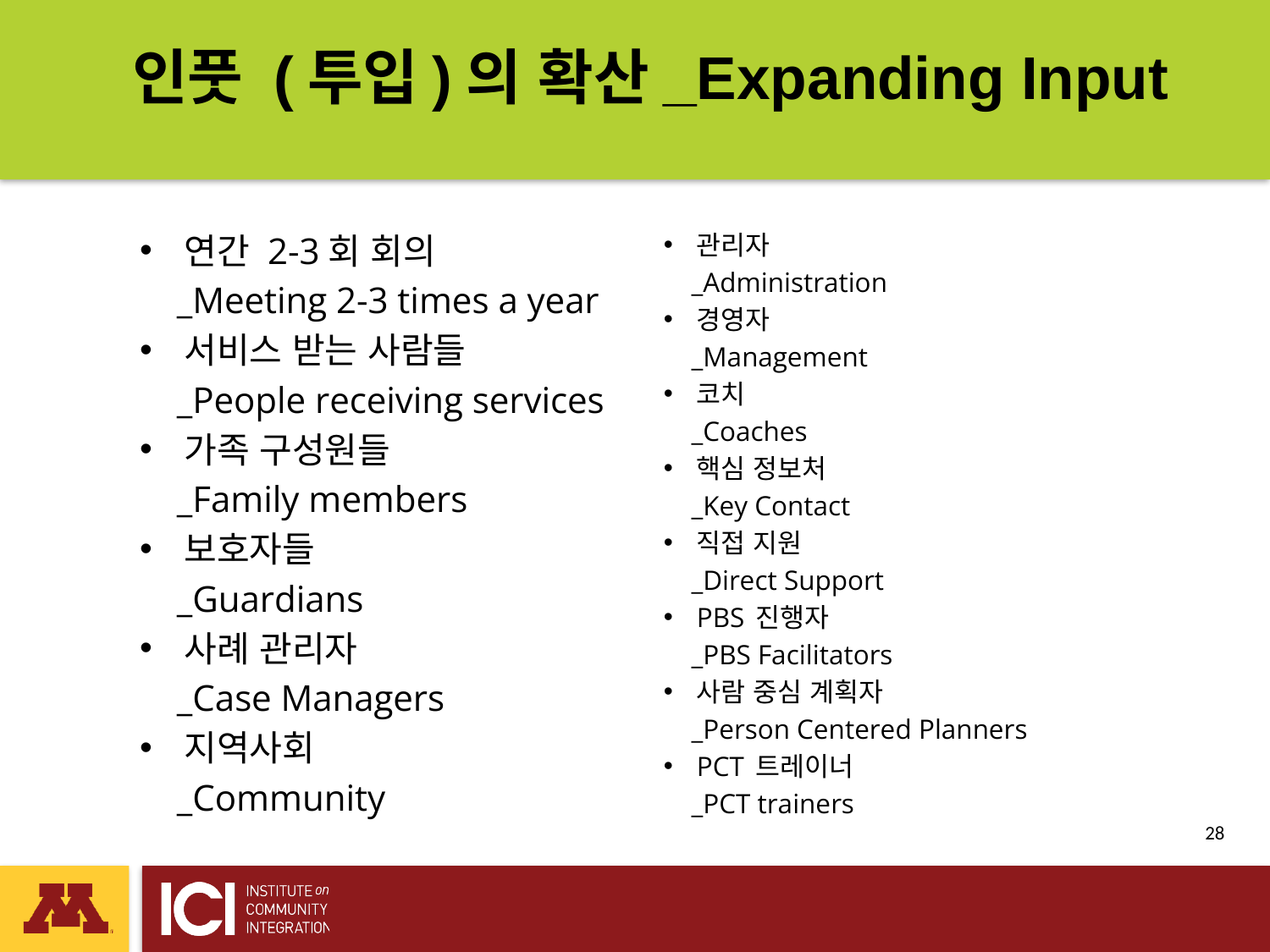

# 인풋 (투입)의 확산_Expanding Input
연간 2-3회 회의
    _Meeting 2-3 times a year
서비스 받는 사람들
    _People receiving services
가족 구성원들
    _Family members
보호자들
    _Guardians
사례 관리자
    _Case Managers
지역사회
    _Community

관리자
    _Administration
경영자
    _Management
코치
    _Coaches
핵심 정보처
    _Key Contact
직접 지원
    _Direct Support
PBS 진행자
    _PBS Facilitators
사람 중심 계획자
    _Person Centered Planners
PCT 트레이너
    _PCT trainers
                                                                                                                                                                                                                                                                     28